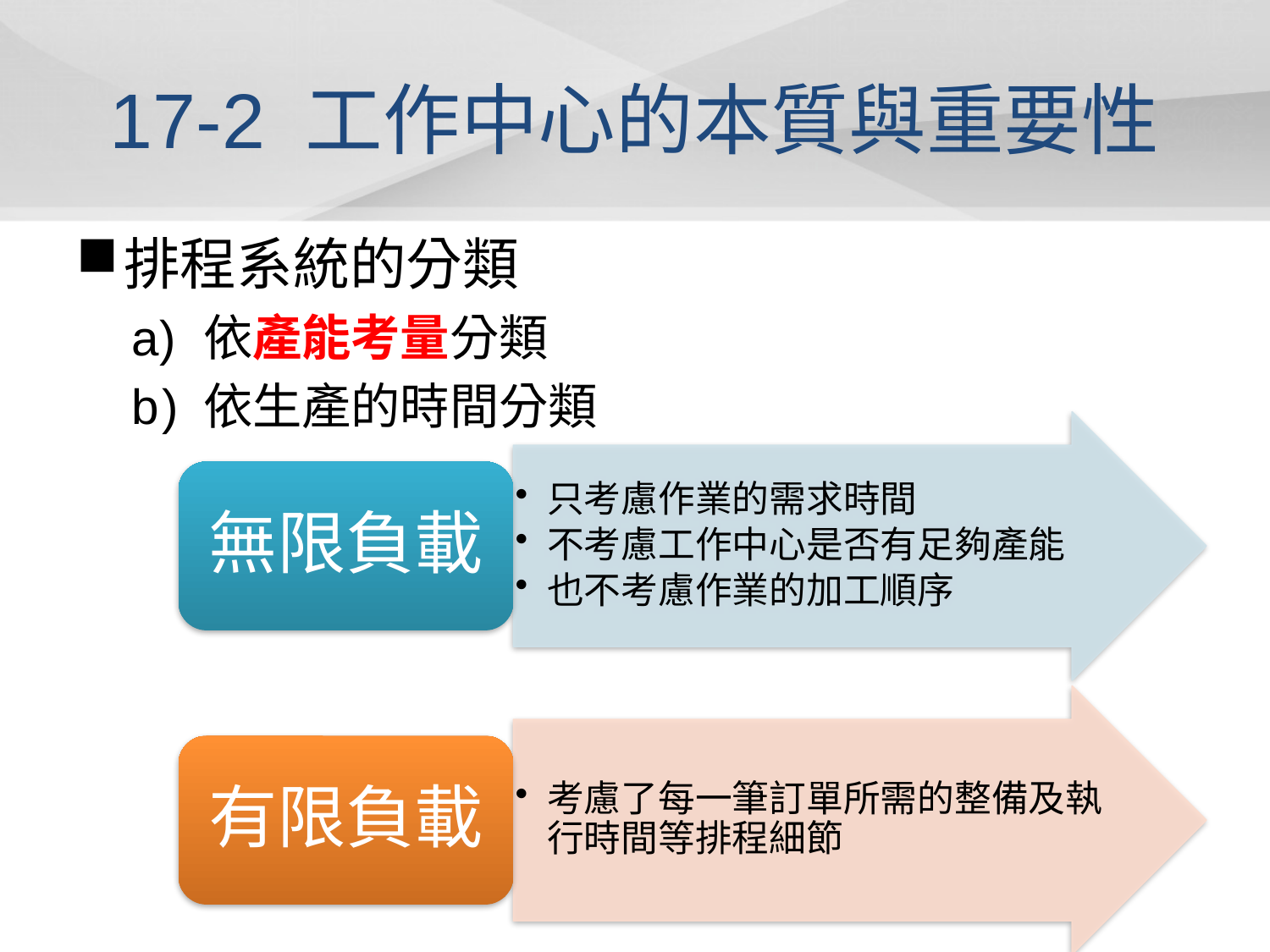

# 17-2 工作中心的本質與重要性
排程系統的分類
依產能考量分類
依生產的時間分類

只考慮作業的需求時間
不考慮工作中心是否有足夠產能
也不考慮作業的加工順序
無限負載
考慮了每一筆訂單所需的整備及執行時間等排程細節
有限負載